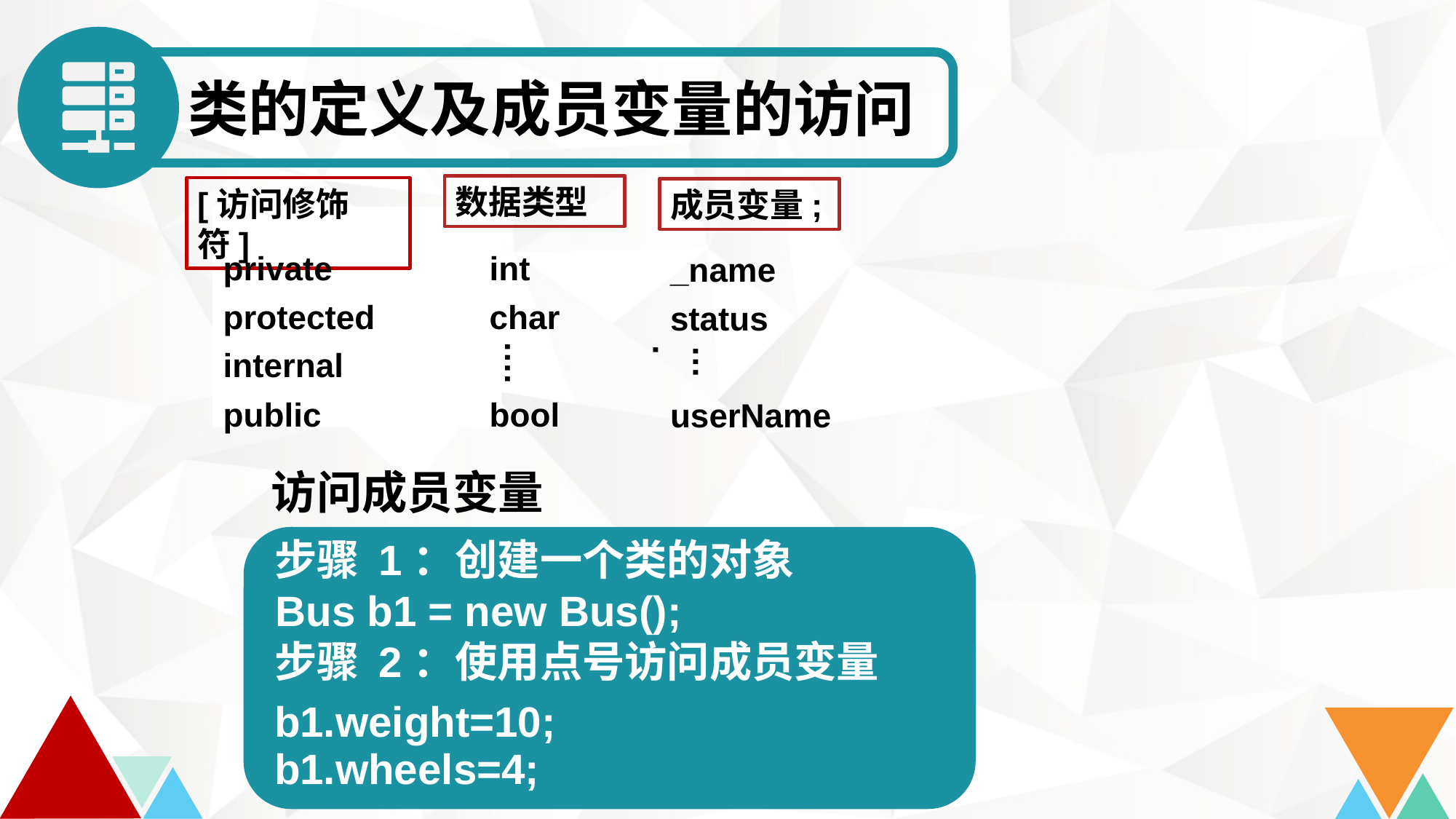

类的定义及成员变量的访问
数据类型
[访问修饰符]
成员变量;

private
int
_name
protected
char
status
….
internal
….
public
bool
userName
访问成员变量

步骤 1：创建一个类的对象
Bus b1 = new Bus();
步骤 2：使用点号访问成员变量
b1.weight=10;
b1.wheels=4;